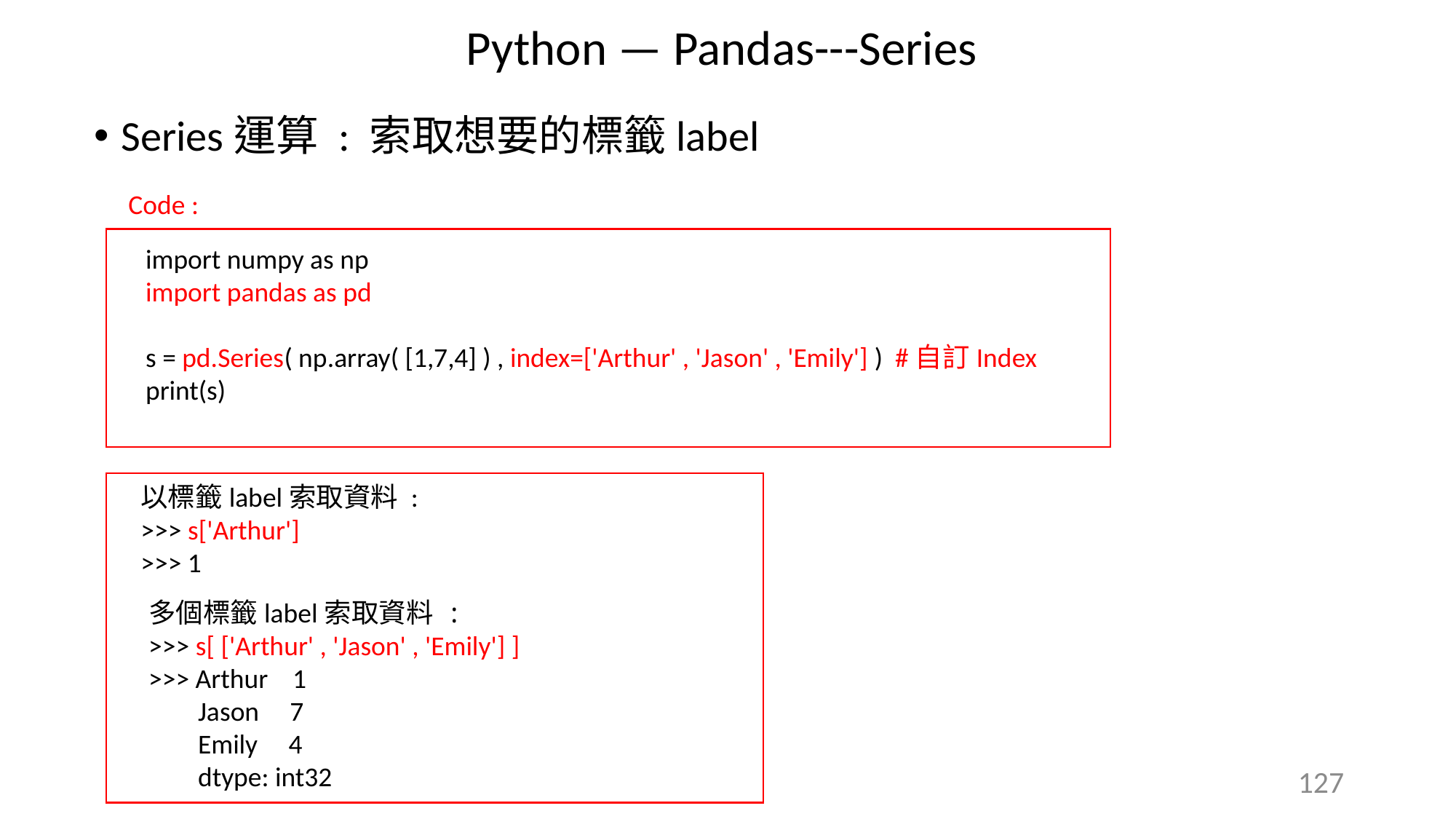

Python — Pandas---Series
Series運算 : 索取想要的標籤label
Code :

import numpy as np
import pandas as pd

s = pd.Series( np.array( [1,7,4] ) , index=['Arthur' , 'Jason' , 'Emily'] )  #自訂Index
print(s)

以標籤label索取資料 :
>>> s['Arthur']
>>> 1
多個標籤label索取資料 :
>>> s[ ['Arthur' , 'Jason' , 'Emily'] ]
>>> Arthur    1
        Jason     7
        Emily     4
        dtype: int32
127